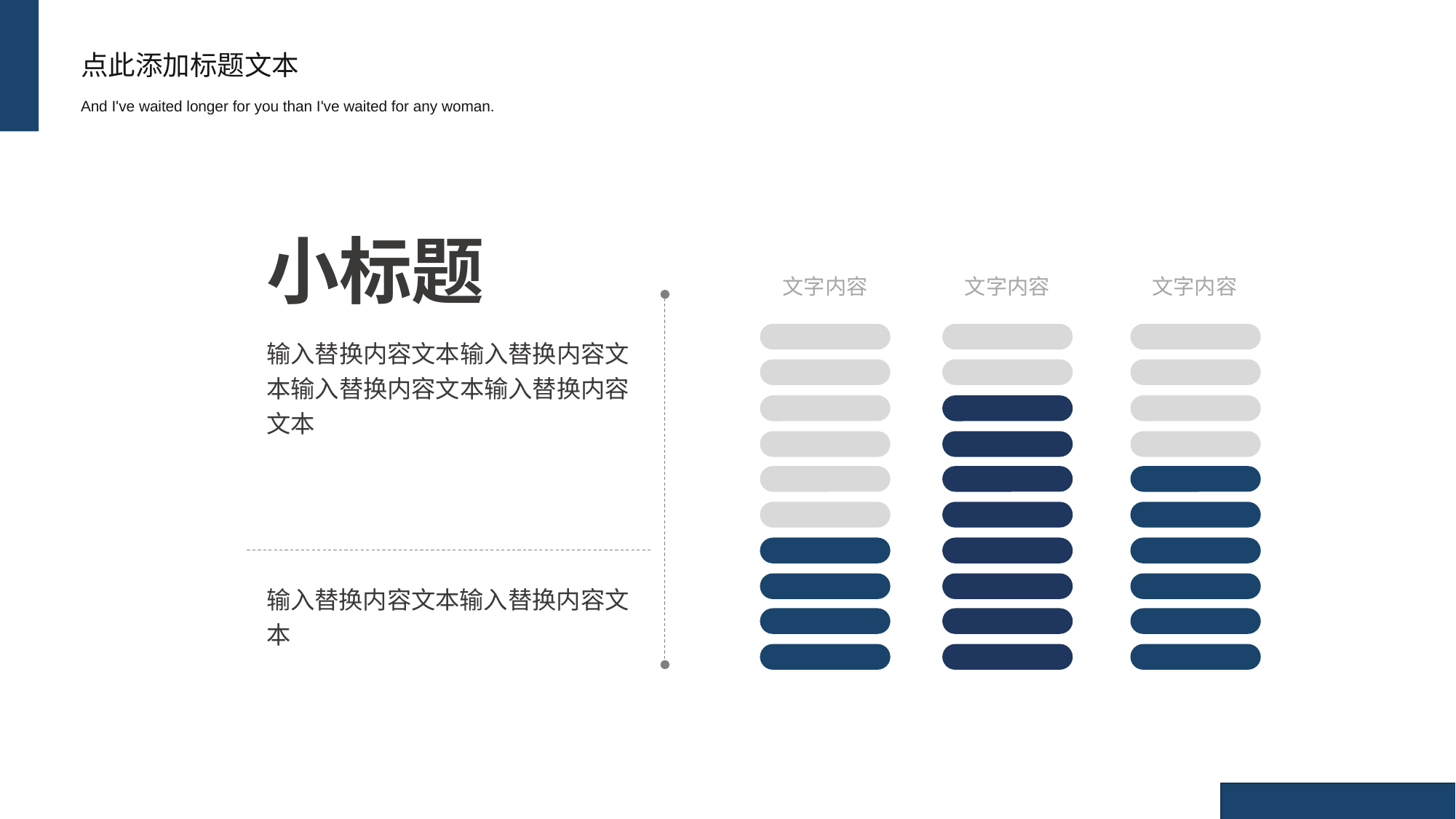

点此添加标题文本
And I've waited longer for you than I've waited for any woman.

小标题
文字内容
文字内容
文字内容

输入替换内容文本输入替换内容文本输入替换内容文本输入替换内容文本

输入替换内容文本输入替换内容文本